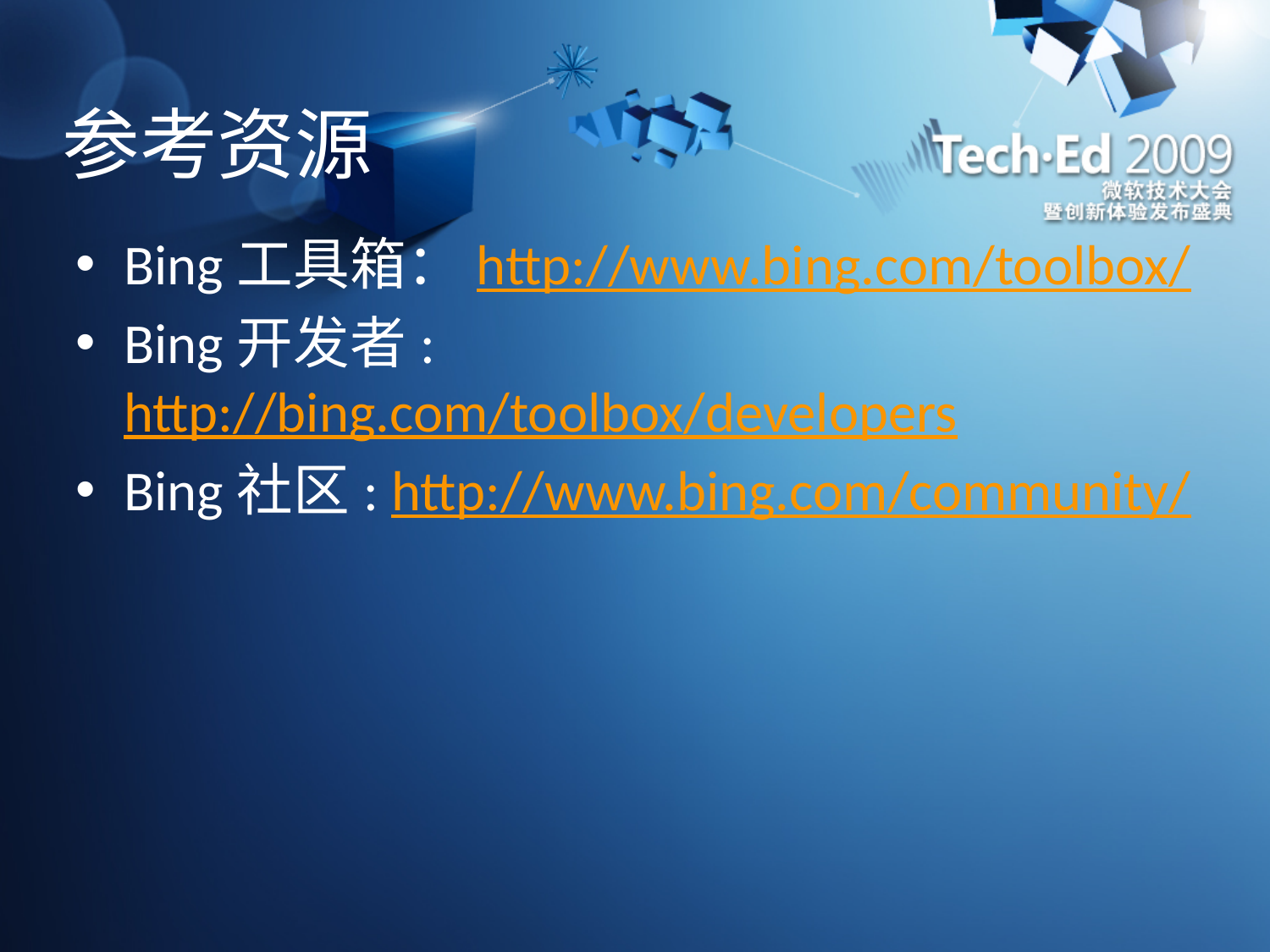

# 参考资源
Bing工具箱：http://www.bing.com/toolbox/
Bing开发者: http://bing.com/toolbox/developers
Bing社区: http://www.bing.com/community/